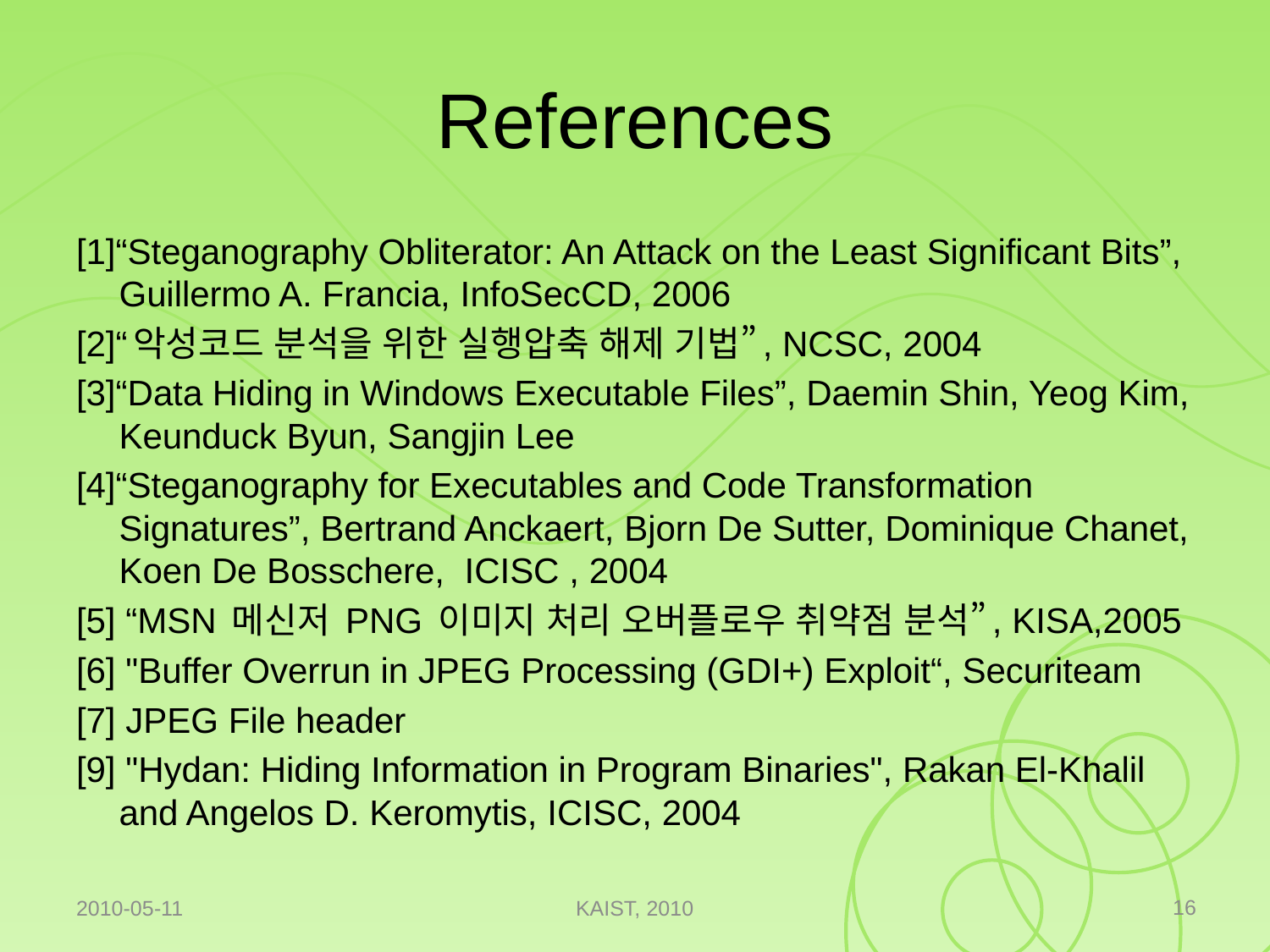

# References
[1]“Steganography Obliterator: An Attack on the Least Significant Bits”, Guillermo A. Francia, InfoSecCD, 2006
[2]“악성코드 분석을 위한 실행압축 해제 기법”, NCSC, 2004
[3]“Data Hiding in Windows Executable Files”, Daemin Shin, Yeog Kim, Keunduck Byun, Sangjin Lee
[4]“Steganography for Executables and Code Transformation Signatures”, Bertrand Anckaert, Bjorn De Sutter, Dominique Chanet, Koen De Bosschere,  ICISC , 2004
[5] “MSN 메신저 PNG 이미지 처리 오버플로우 취약점 분석”, KISA,2005
[6] "Buffer Overrun in JPEG Processing (GDI+) Exploit“, Securiteam
[7] JPEG File header
[9] "Hydan: Hiding Information in Program Binaries", Rakan El-Khalil and Angelos D. Keromytis, ICISC, 2004

16
2010-05-11
KAIST, 2010